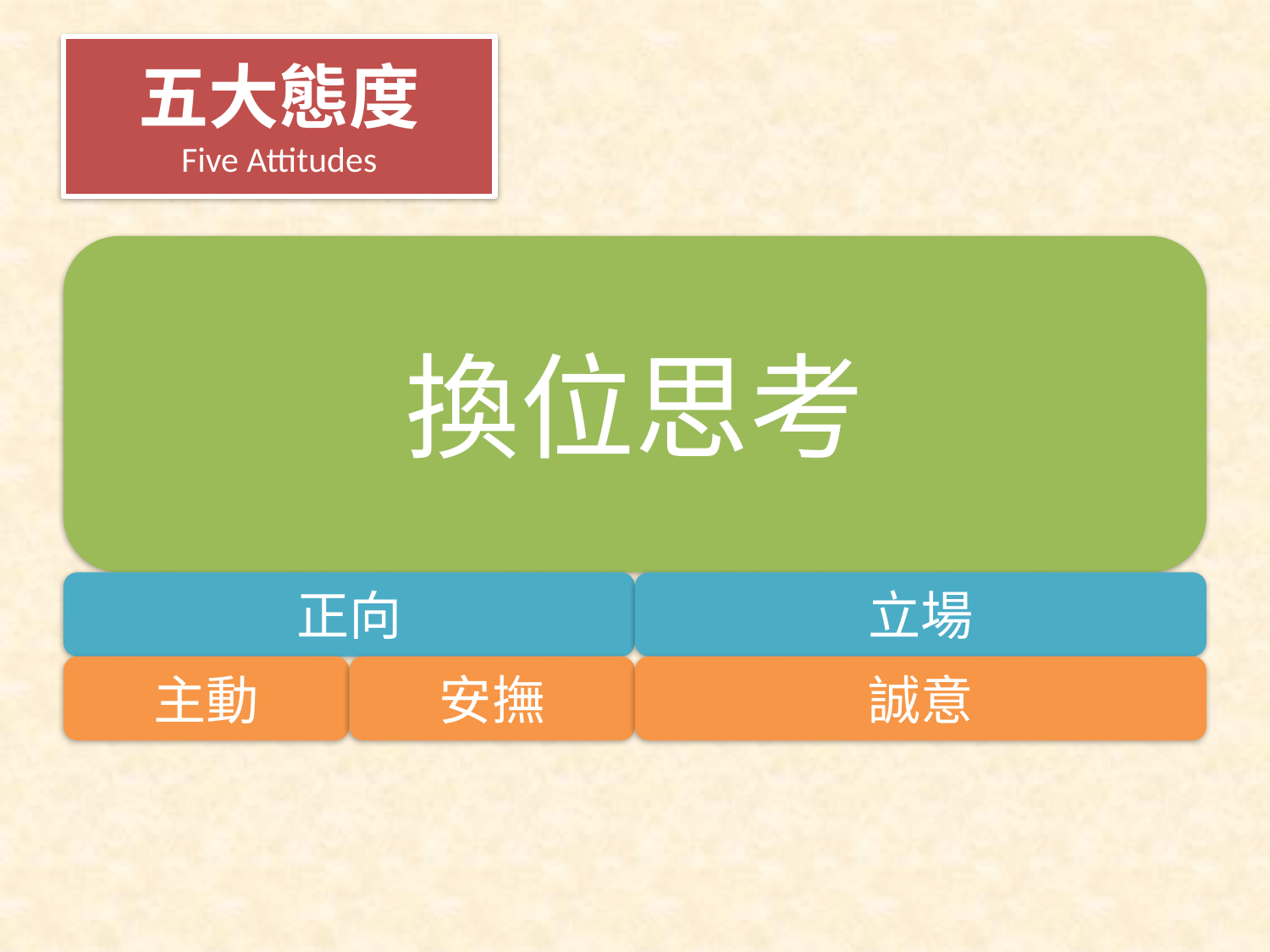

五大態度
Five Attitudes
#
換位思考
正向
主動
安撫
立場
誠意